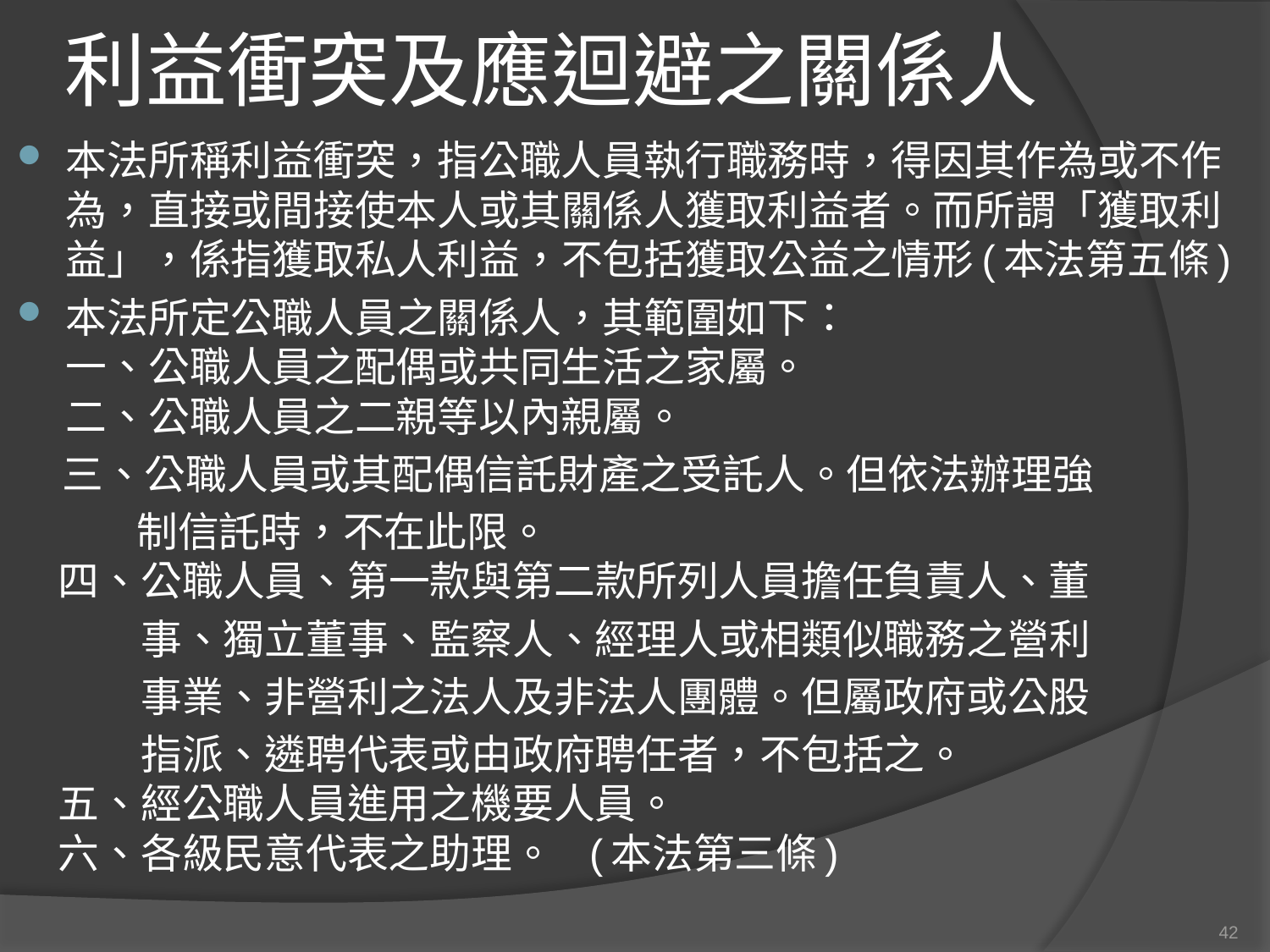

# 利益衝突及應迴避之關係人
本法所稱利益衝突，指公職人員執行職務時，得因其作為或不作為，直接或間接使本人或其關係人獲取利益者。而所謂「獲取利益」，係指獲取私人利益，不包括獲取公益之情形(本法第五條)
本法所定公職人員之關係人，其範圍如下：
一、公職人員之配偶或共同生活之家屬。
二、公職人員之二親等以內親屬。
    三、公職人員或其配偶信託財產之受託人。但依法辦理強
            制信託時，不在此限。
　四、公職人員、第一款與第二款所列人員擔任負責人、董
　　　事、獨立董事、監察人、經理人或相類似職務之營利
　　　事業、非營利之法人及非法人團體。但屬政府或公股
　　　指派、遴聘代表或由政府聘任者，不包括之。
　五、經公職人員進用之機要人員。
　六、各級民意代表之助理。   (本法第三條)
42